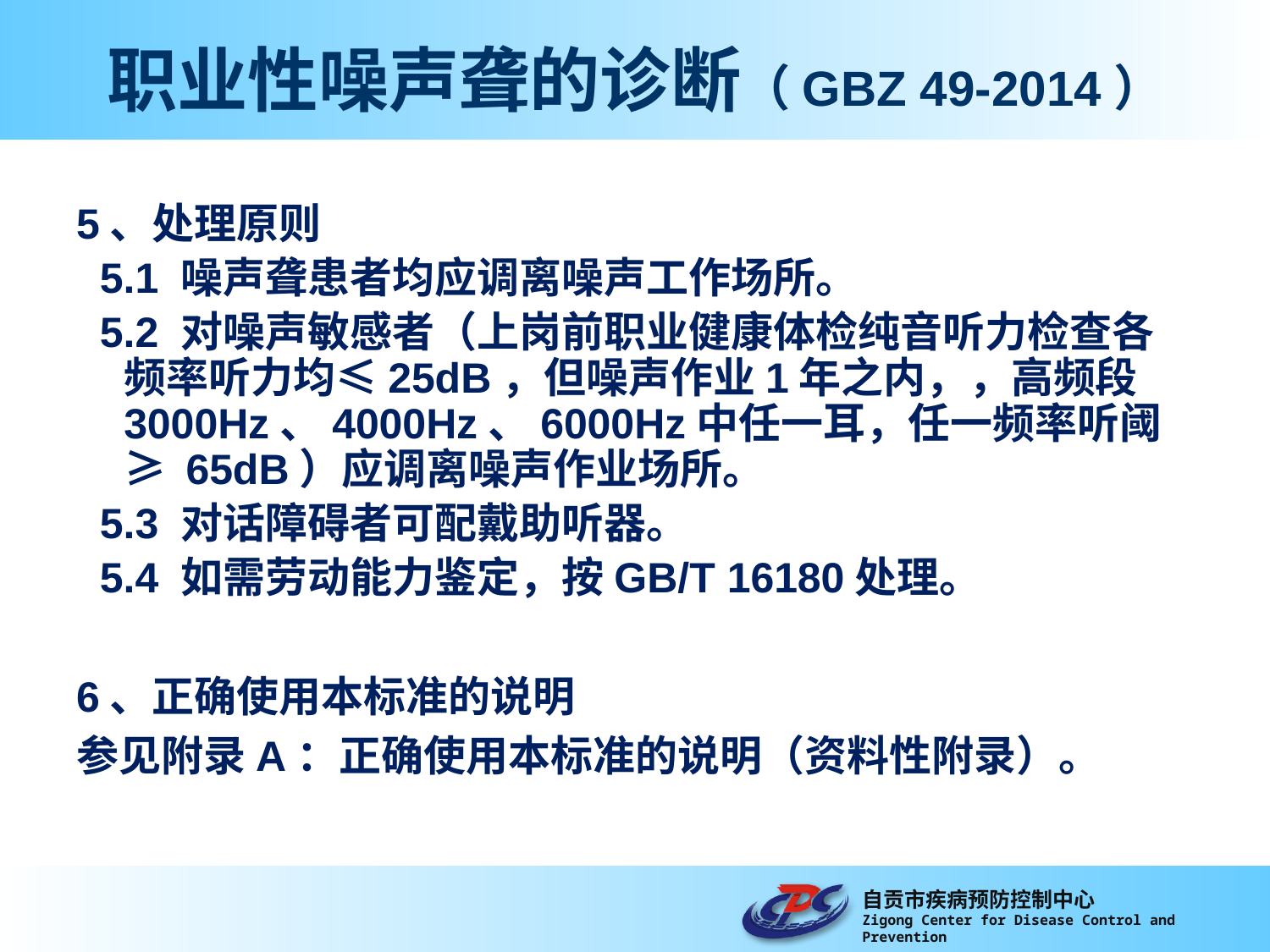

# 职业性噪声聋的诊断（GBZ 49-2014）
5、处理原则
  5.1 噪声聋患者均应调离噪声工作场所。
  5.2 对噪声敏感者（上岗前职业健康体检纯音听力检查各频率听力均≤25dB，但噪声作业1年之内，，高频段3000Hz、4000Hz、6000Hz中任一耳，任一频率听阈≥ 65dB）应调离噪声作业场所。
  5.3 对话障碍者可配戴助听器。
  5.4 如需劳动能力鉴定，按GB/T 16180处理。

6、正确使用本标准的说明
参见附录A：正确使用本标准的说明（资料性附录）。

71